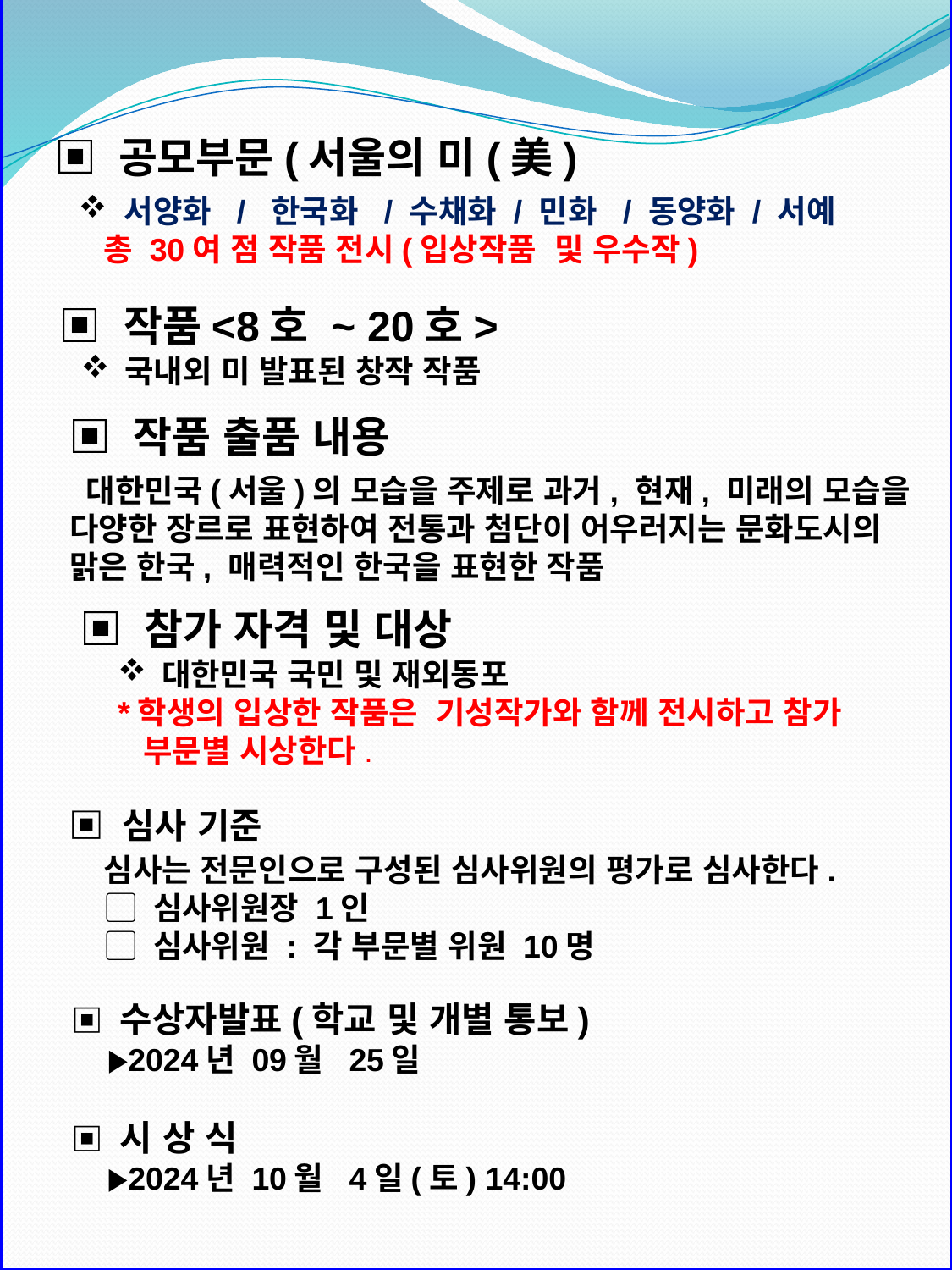

▣ 공모부문(서울의 미(美)
 서양화  /  한국화  / 수채화 / 민화  / 동양화 / 서예
  총 30여 점 작품 전시(입상작품  및 우수작)

▣ 작품<8호 ~ 20호>
 국내외 미 발표된 창작 작품

▣ 작품 출품 내용
 대한민국(서울)의 모습을 주제로 과거, 현재, 미래의 모습을
다양한 장르로 표현하여 전통과 첨단이 어우러지는 문화도시의
맑은 한국, 매력적인 한국을 표현한 작품
▣ 참가 자격 및 대상
 대한민국 국민 및 재외동포
*학생의 입상한 작품은  기성작가와 함께 전시하고 참가
  부문별 시상한다.
▣ 심사 기준
 심사는 전문인으로 구성된 심사위원의 평가로 심사한다.
  ▢ 심사위원장 1인
  ▢ 심사위원 : 각 부문별 위원 10명
▣ 수상자발표(학교 및 개별 통보)
    ▶2024년 09월  25일

▣ 시 상 식
    ▶2024년 10월  4일(토) 14:00